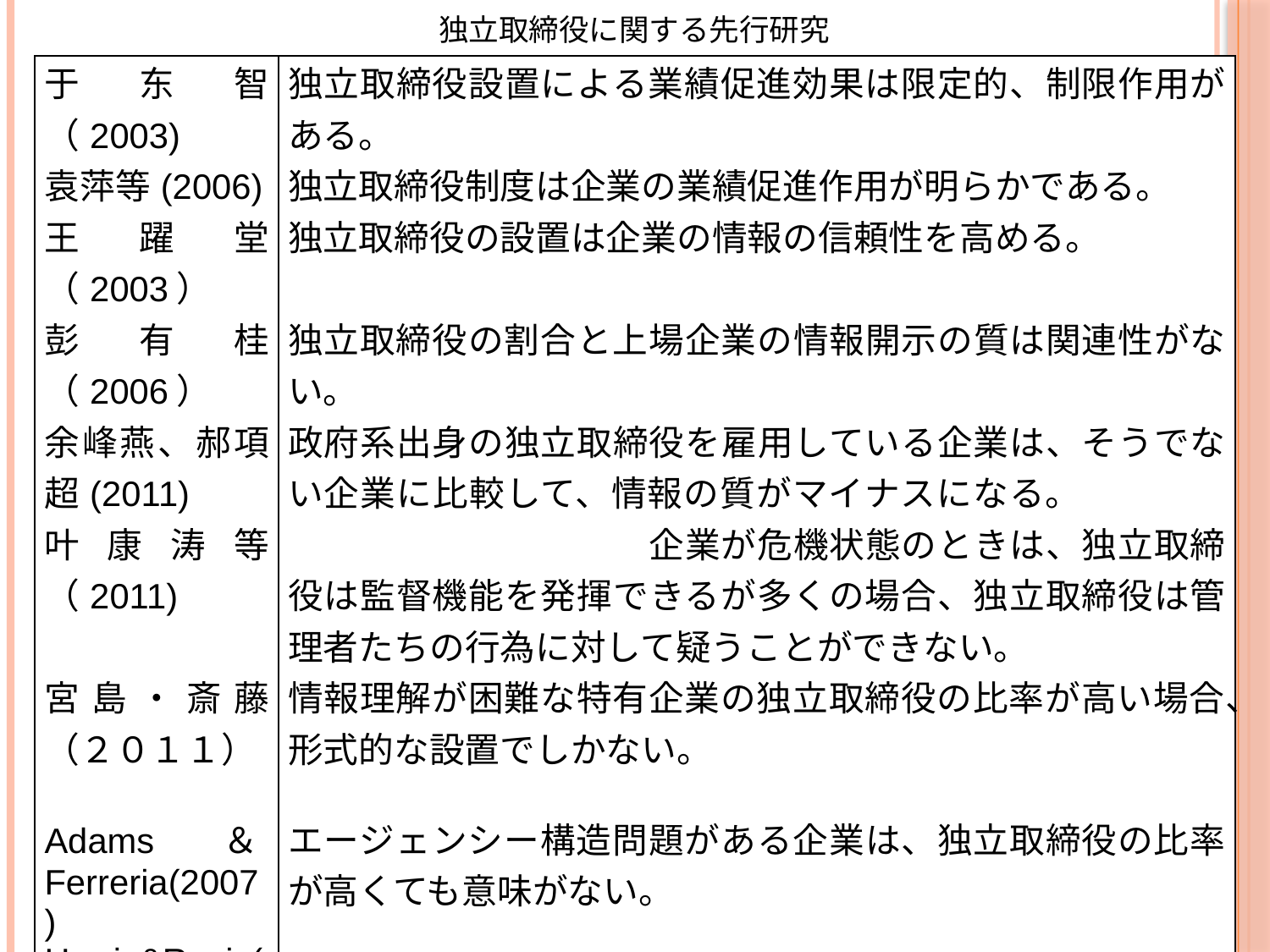

独立取締役に関する先行研究
| 于东智（2003) | 独立取締役設置による業績促進効果は限定的、制限作用がある。 |
| --- | --- |
| 袁萍等(2006) | 独立取締役制度は企業の業績促進作用が明らかである。 |
| 王躍堂（2003） | 独立取締役の設置は企業の情報の信頼性を高める。 |
| 彭有桂（2006） | 独立取締役の割合と上場企業の情報開示の質は関連性がない。 |
| 余峰燕、郝項超(2011) 叶康涛等（2011) 　　　　 宮島・斎藤（２０１１） Adams＆Ferreria(2007) Harris&Reviv(2008) | 政府系出身の独立取締役を雇用している企業は、そうでない企業に比較して、情報の質がマイナスになる。　　　　　　　　　　　　　　企業が危機状態のときは、独立取締役は監督機能を発揮できるが多くの場合、独立取締役は管理者たちの行為に対して疑うことができない。 情報理解が困難な特有企業の独立取締役の比率が高い場合、形式的な設置でしかない。 エージェンシー構造問題がある企業は、独立取締役の比率が高くても意味がない。 独立取締役の監査機能の効用は、企業が情報を十分に提供した場合に限る。 ⇔業種別民営企業の監査委員会における監査機能については少数 |
|  |  |
|  |  |
|  |  |
6